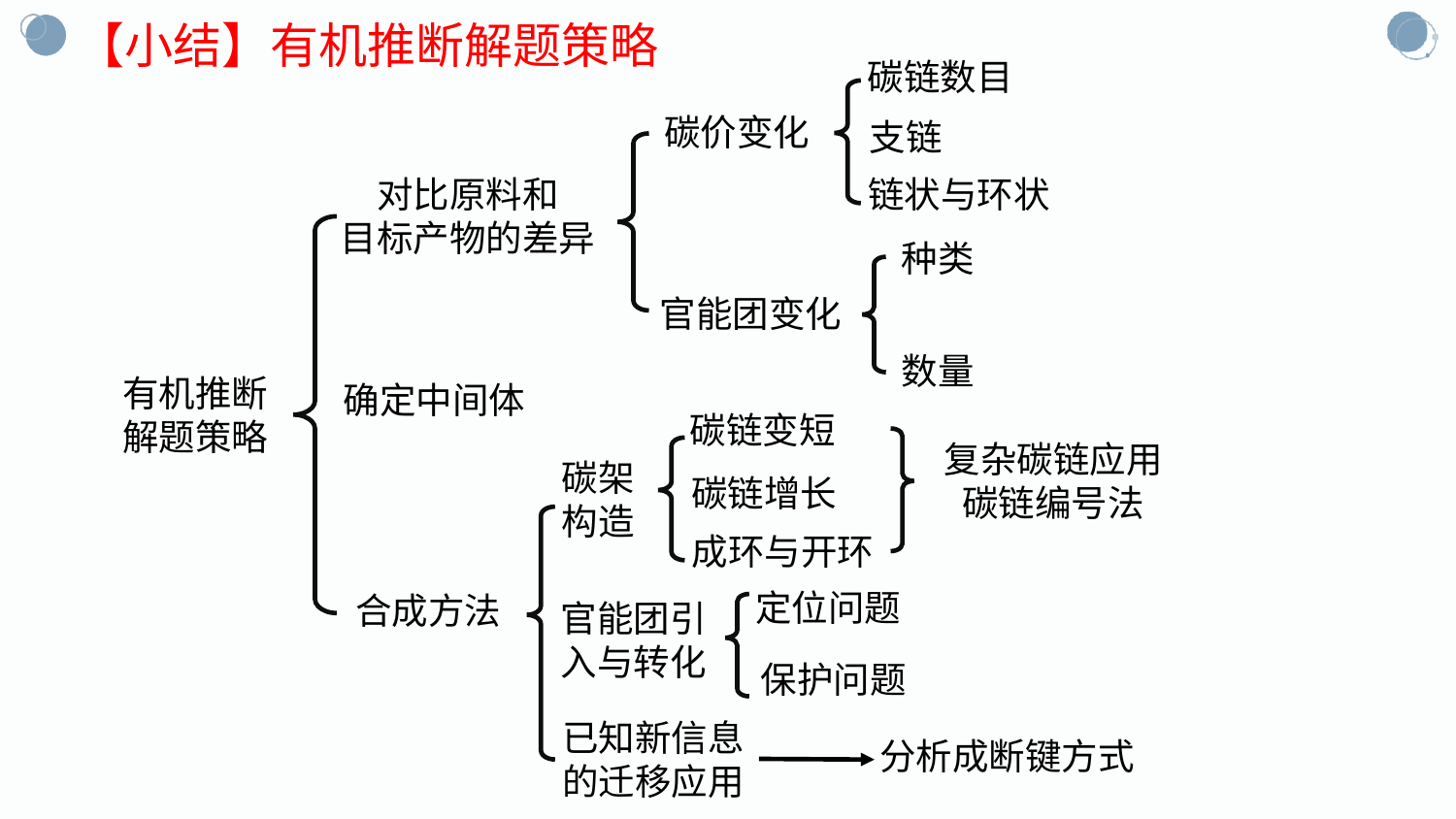

【小结】有机推断解题策略
碳链数目

碳价变化
支链

链状与环状
对比原料和
目标产物的差异

种类

官能团变化
数量
有机推断
解题策略
确定中间体
碳链变短

复杂碳链应用
碳链编号法

碳架
构造
碳链增长

成环与开环
定位问题
合成方法
官能团引
入与转化

保护问题
已知新信息
的迁移应用
分析成断键方式